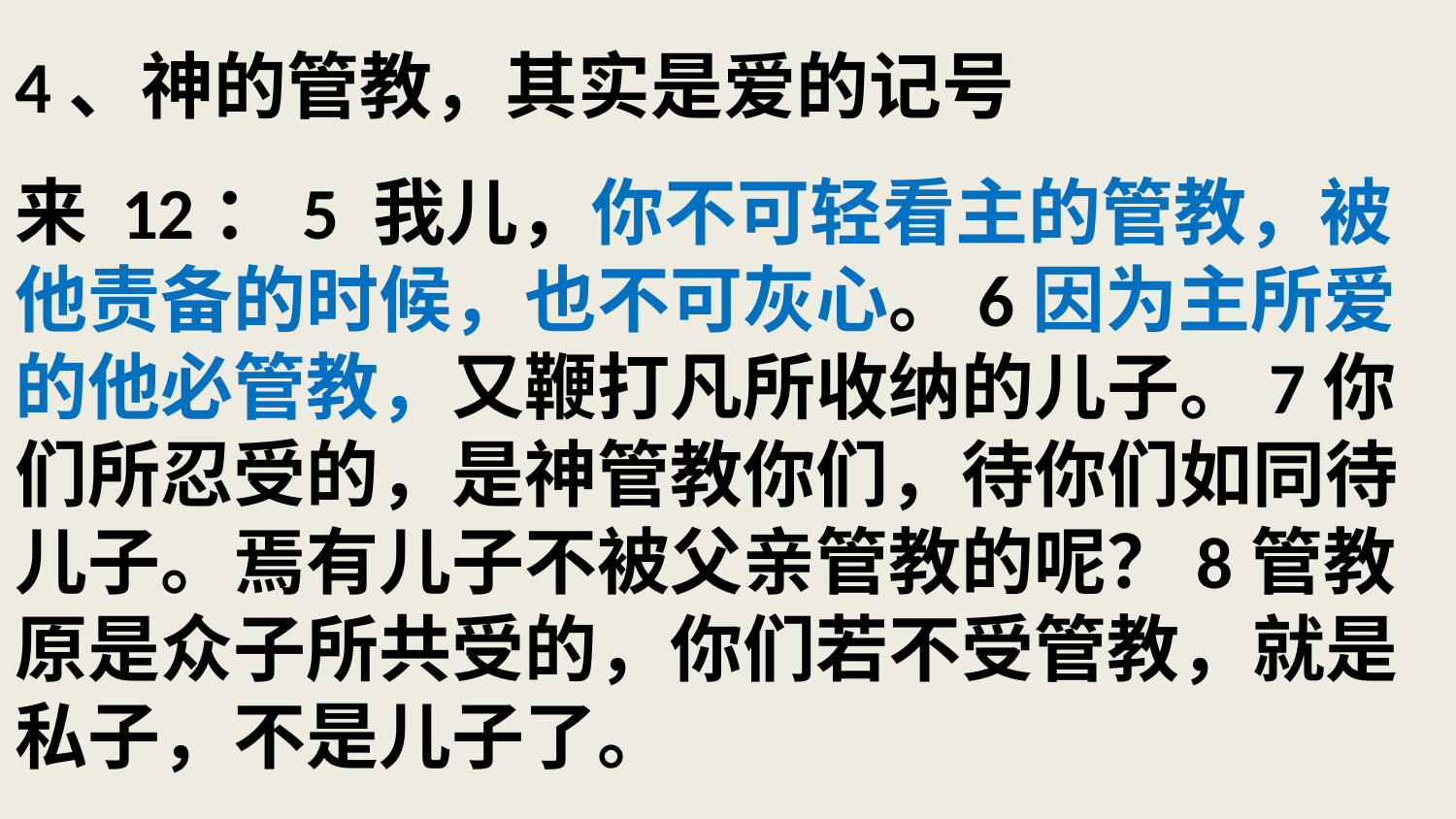

# 4、神的管教，其实是爱的记号 来 12：5 我儿，你不可轻看主的管教，被他责备的时候，也不可灰心。6因为主所爱的他必管教，又鞭打凡所收纳的儿子。7你们所忍受的，是神管教你们，待你们如同待儿子。焉有儿子不被父亲管教的呢？8管教原是众子所共受的，你们若不受管教，就是私子，不是儿子了。